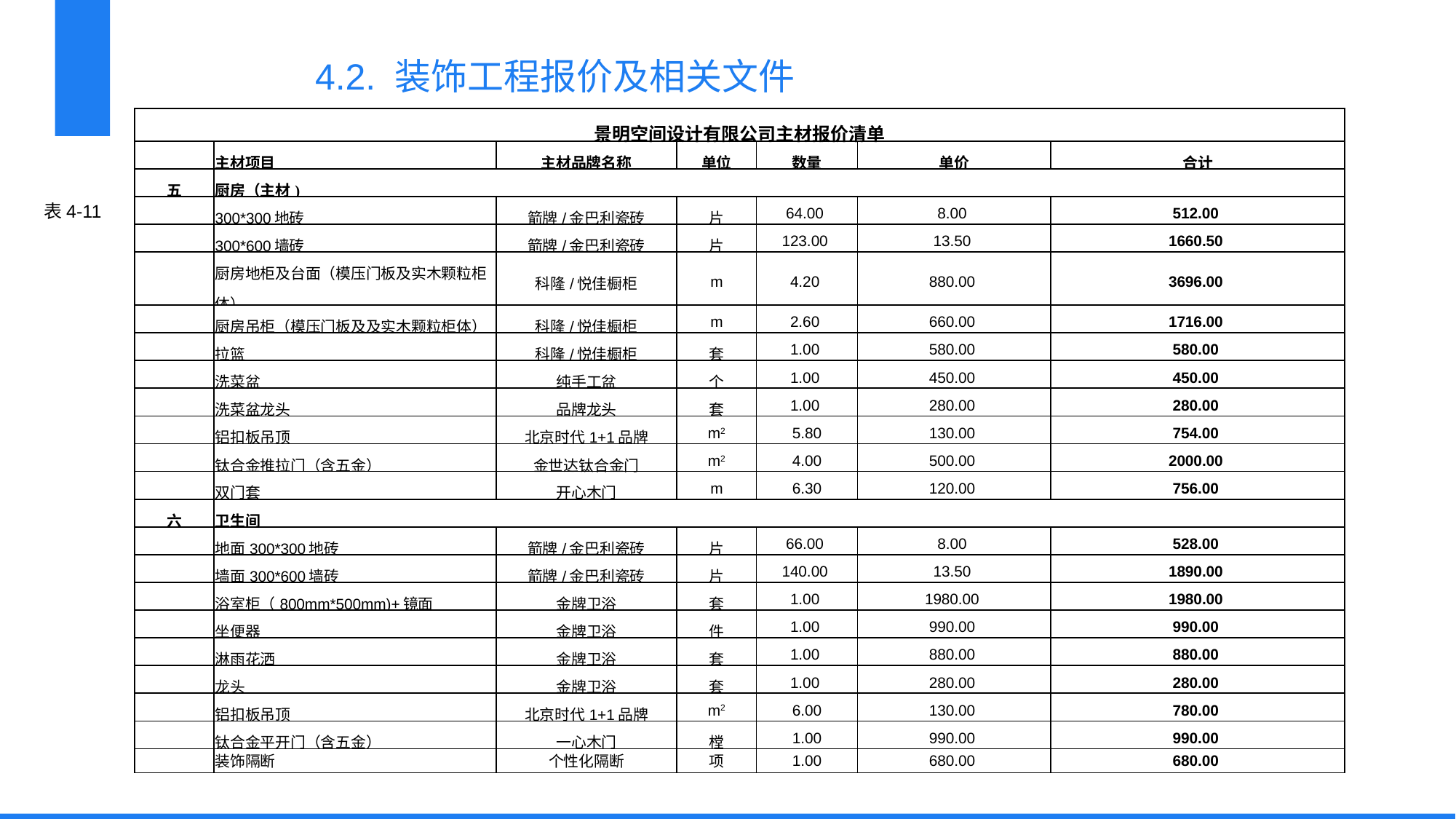

4.2. 装饰工程报价及相关文件
| 景明空间设计有限公司主材报价清单 |  |  |  |  |  |  |
| --- | --- | --- | --- | --- | --- | --- |
|  | 主材项目 | 主材品牌名称 | 单位 | 数量 | 单价 | 合计 |
| 五 | 厨房（主材) |  |  |  |  |  |
|  | 300\*300地砖 | 箭牌/金巴利瓷砖 | 片 | 64.00 | 8.00 | 512.00 |
|  | 300\*600墙砖 | 箭牌/金巴利瓷砖 | 片 | 123.00 | 13.50 | 1660.50 |
|  | 厨房地柜及台面（模压门板及实木颗粒柜体） | 科隆/悦佳橱柜 | m | 4.20 | 880.00 | 3696.00 |
|  | 厨房吊柜（模压门板及及实木颗粒柜体） | 科隆/悦佳橱柜 | m | 2.60 | 660.00 | 1716.00 |
|  | 拉篮 | 科隆/悦佳橱柜 | 套 | 1.00 | 580.00 | 580.00 |
|  | 洗菜盆 | 纯手工盆 | 个 | 1.00 | 450.00 | 450.00 |
|  | 洗菜盆龙头 | 品牌龙头 | 套 | 1.00 | 280.00 | 280.00 |
|  | 铝扣板吊顶 | 北京时代1+1品牌 | m2 | 5.80 | 130.00 | 754.00 |
|  | 钛合金推拉门（含五金） | 金世达钛合金门 | m2 | 4.00 | 500.00 | 2000.00 |
|  | 双门套 | 开心木门 | m | 6.30 | 120.00 | 756.00 |
| 六 | 卫生间 |  |  |  |  |  |
|  | 地面300\*300地砖 | 箭牌/金巴利瓷砖 | 片 | 66.00 | 8.00 | 528.00 |
|  | 墙面300\*600墙砖 | 箭牌/金巴利瓷砖 | 片 | 140.00 | 13.50 | 1890.00 |
|  | 浴室柜（800mm\*500mm)+镜面 | 金牌卫浴 | 套 | 1.00 | 1980.00 | 1980.00 |
|  | 坐便器 | 金牌卫浴 | 件 | 1.00 | 990.00 | 990.00 |
|  | 淋雨花洒 | 金牌卫浴 | 套 | 1.00 | 880.00 | 880.00 |
|  | 龙头 | 金牌卫浴 | 套 | 1.00 | 280.00 | 280.00 |
|  | 铝扣板吊顶 | 北京时代1+1品牌 | m2 | 6.00 | 130.00 | 780.00 |
|  | 钛合金平开门（含五金） | 一心木门 | 樘 | 1.00 | 990.00 | 990.00 |
|  | 装饰隔断 | 个性化隔断 | 项 | 1.00 | 680.00 | 680.00 |
表4-11